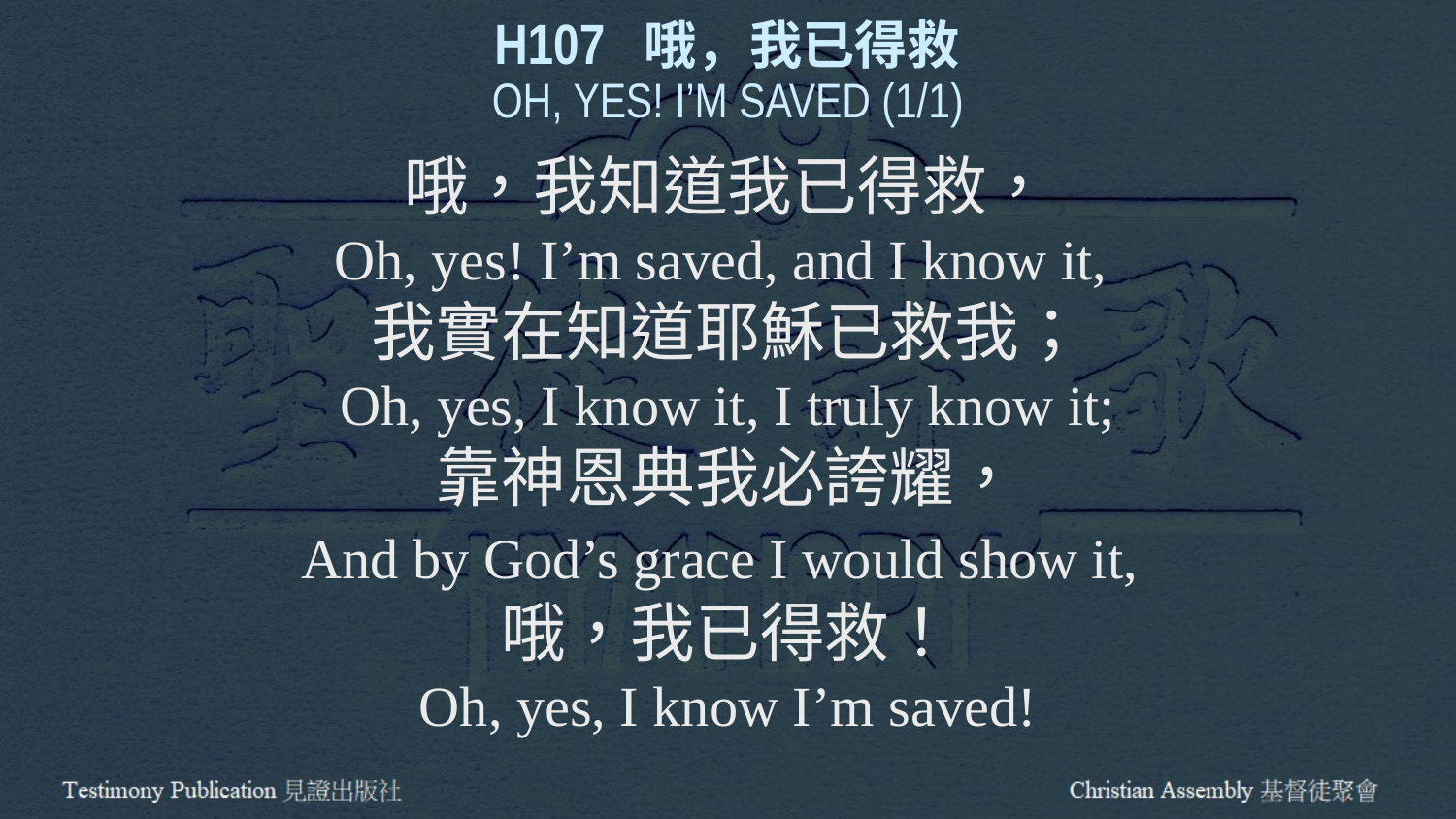

H107  哦，我已得救
OH, YES! I’M SAVED (1/1)
哦，我知道我已得救，
Oh, yes! I’m saved, and I know it,
我實在知道耶穌已救我；
Oh, yes, I know it, I truly know it;
靠神恩典我必誇耀，
And by God’s grace I would show it,
哦，我已得救！
Oh, yes, I know I’m saved!